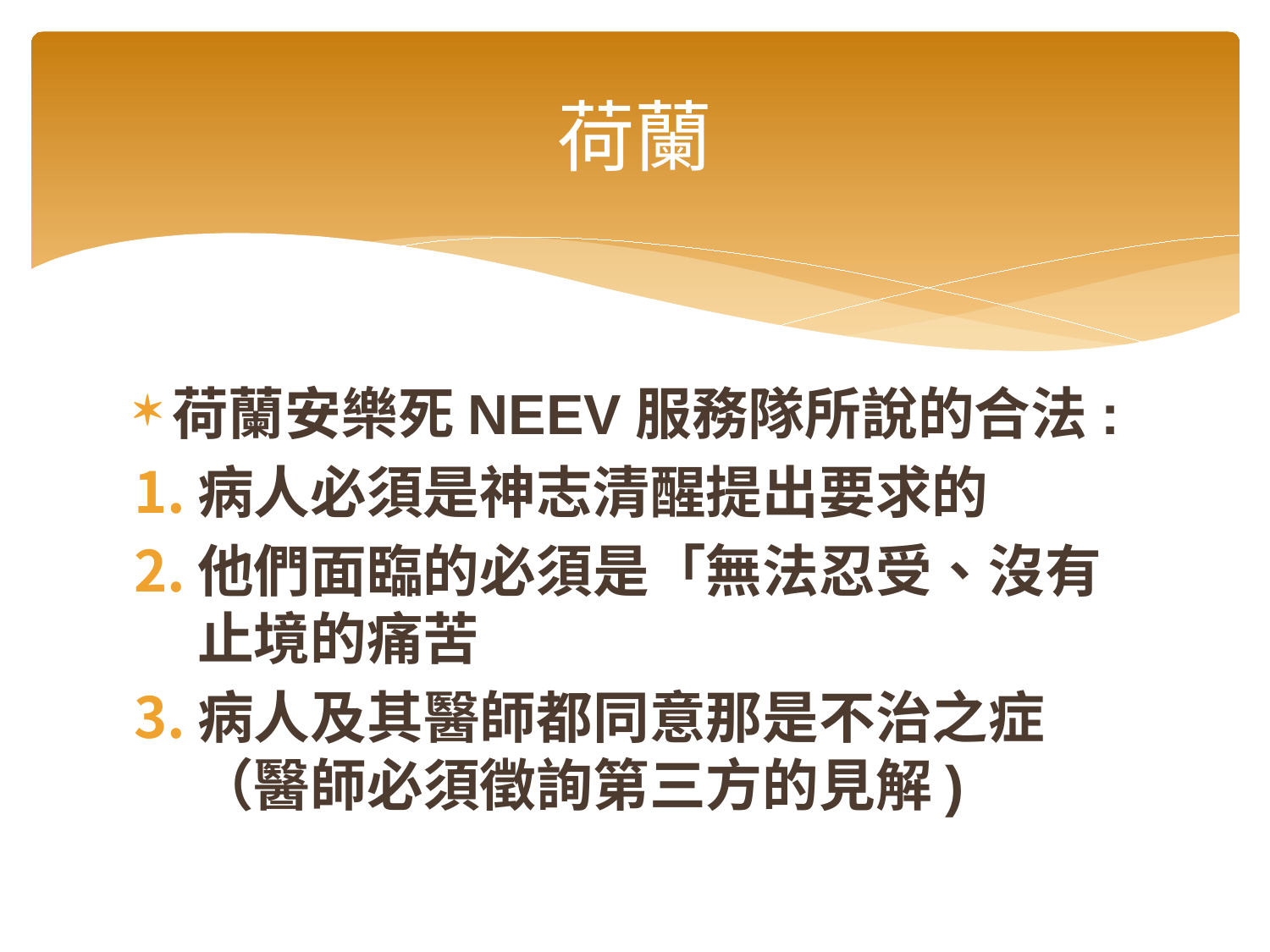

# 荷蘭
荷蘭安樂死NEEV服務隊所說的合法:
病人必須是神志清醒提出要求的
他們面臨的必須是「無法忍受、沒有止境的痛苦
病人及其醫師都同意那是不治之症（醫師必須徵詢第三方的見解)